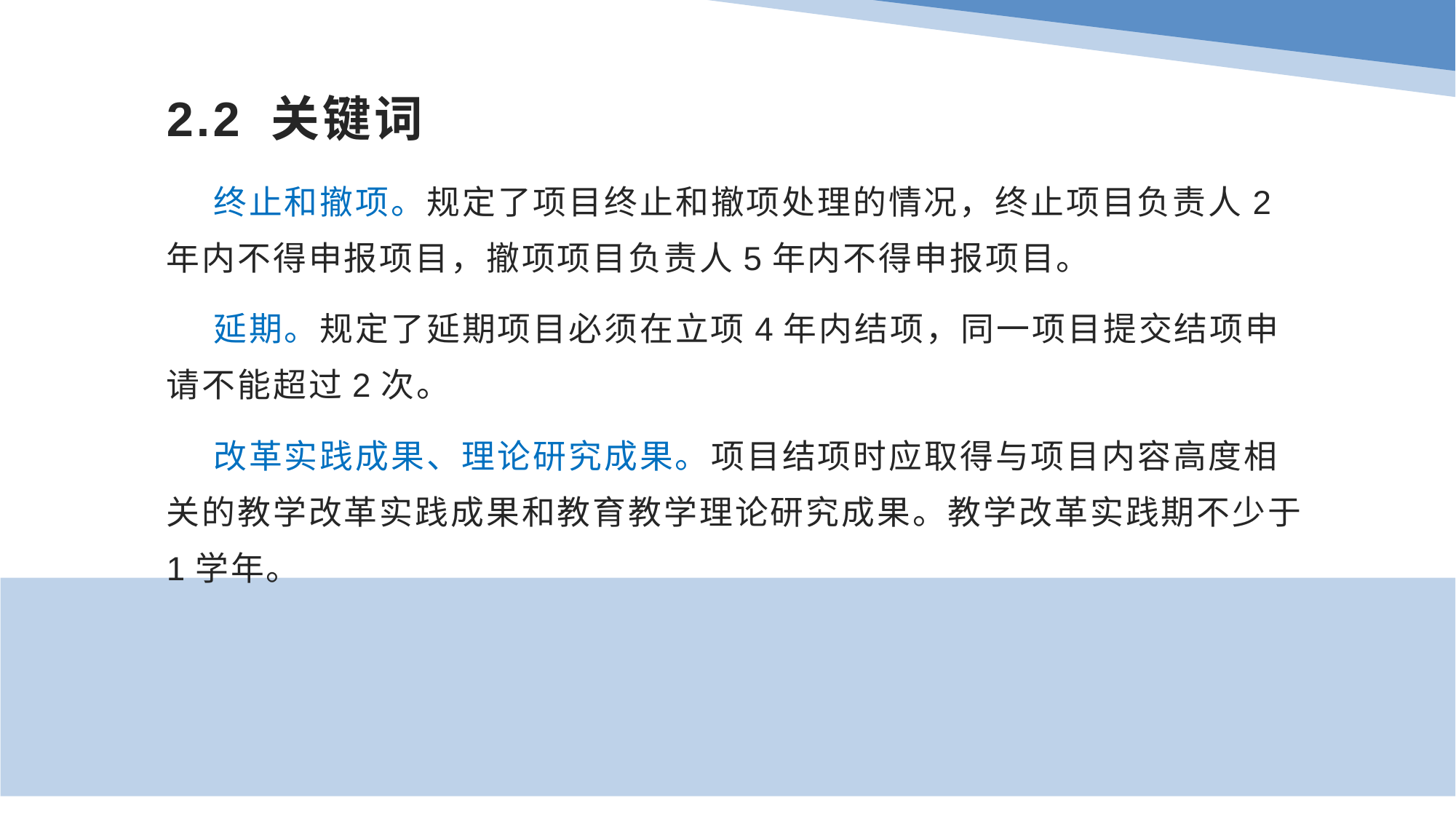

# 2.2 关键词
    终止和撤项。规定了项目终止和撤项处理的情况，终止项目负责人2年内不得申报项目，撤项项目负责人5年内不得申报项目。
    延期。规定了延期项目必须在立项4年内结项，同一项目提交结项申请不能超过2次。
    改革实践成果、理论研究成果。项目结项时应取得与项目内容高度相关的教学改革实践成果和教育教学理论研究成果。教学改革实践期不少于1学年。